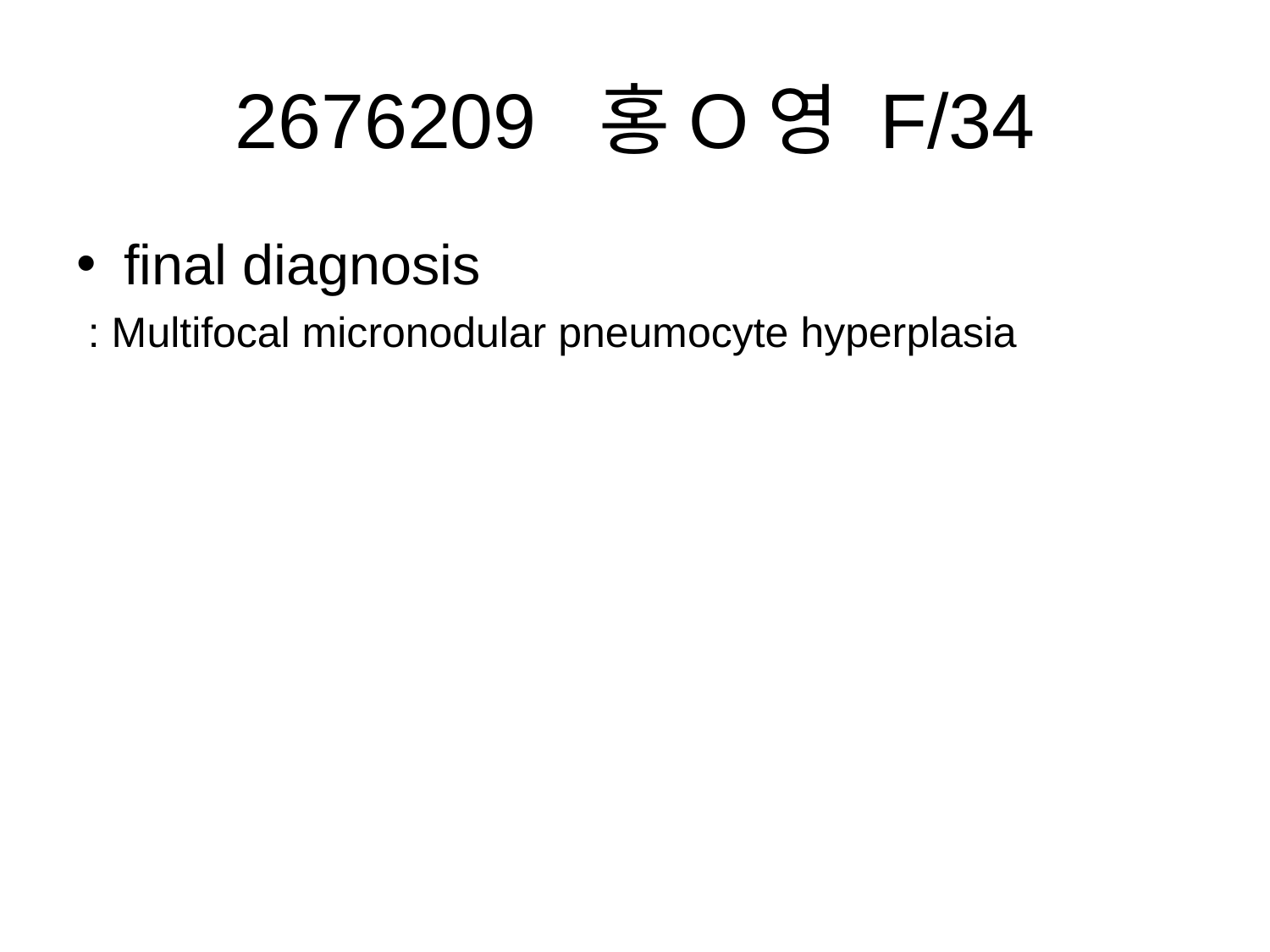

# 2676209  홍O영 F/34
final diagnosis
 : Multifocal micronodular pneumocyte hyperplasia